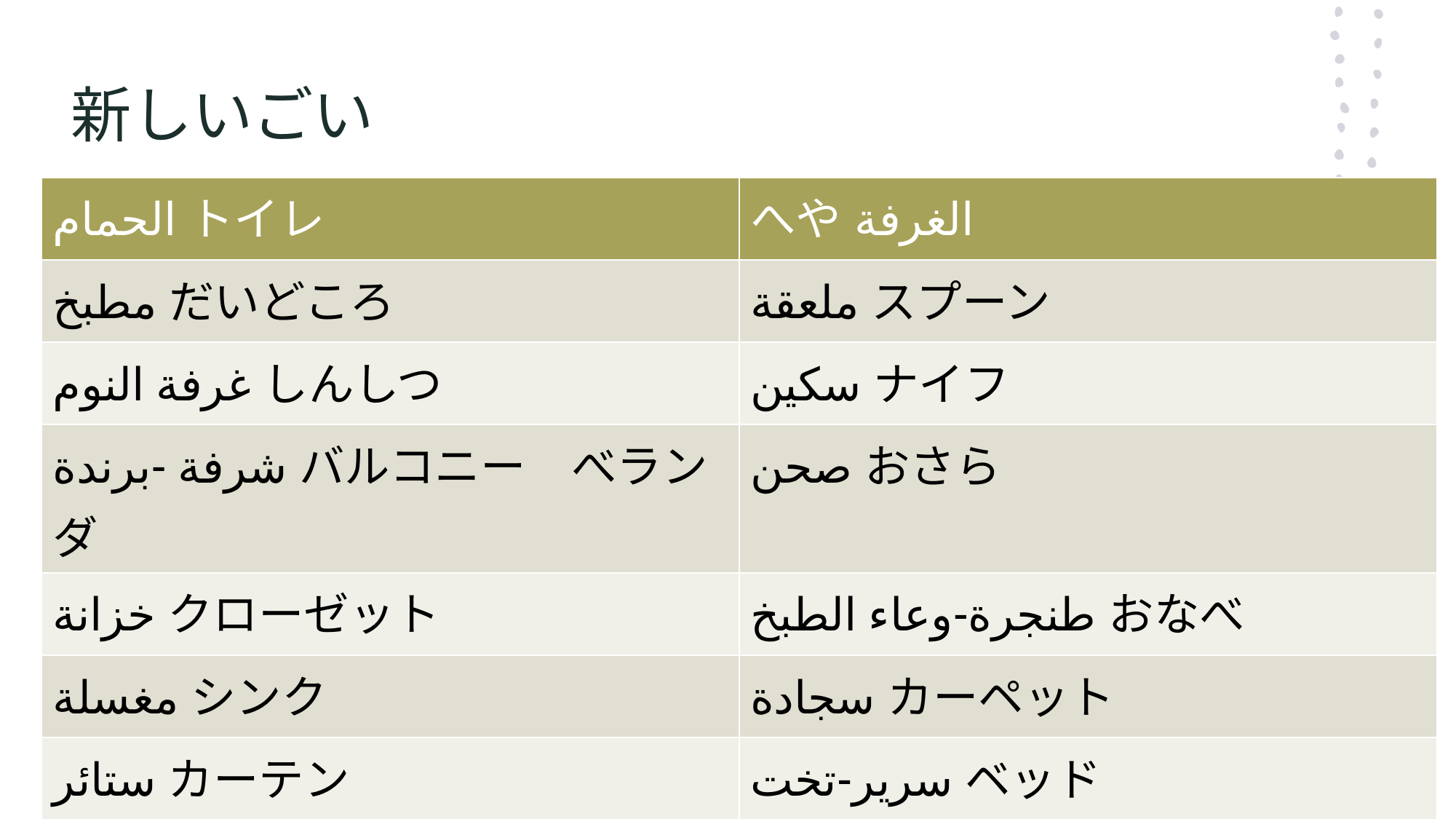

# 新しいごい
| الحمامトイレ | へやالغرفة |
| --- | --- |
| مطبخだいどころ | ملعقةスプーン |
| غرفة النومしんしつ | سكينナイフ |
| شرفة -برندةバルコニー　べランダ | صحنおさら |
| خزانةクローゼット | طنجرة-وعاء الطبخおなべ |
| مغسلةシンク | سجادةカーペット |
| ستائرカーテン | سرير-تختベッド |
| شوكةフォーク | الضوءライト |